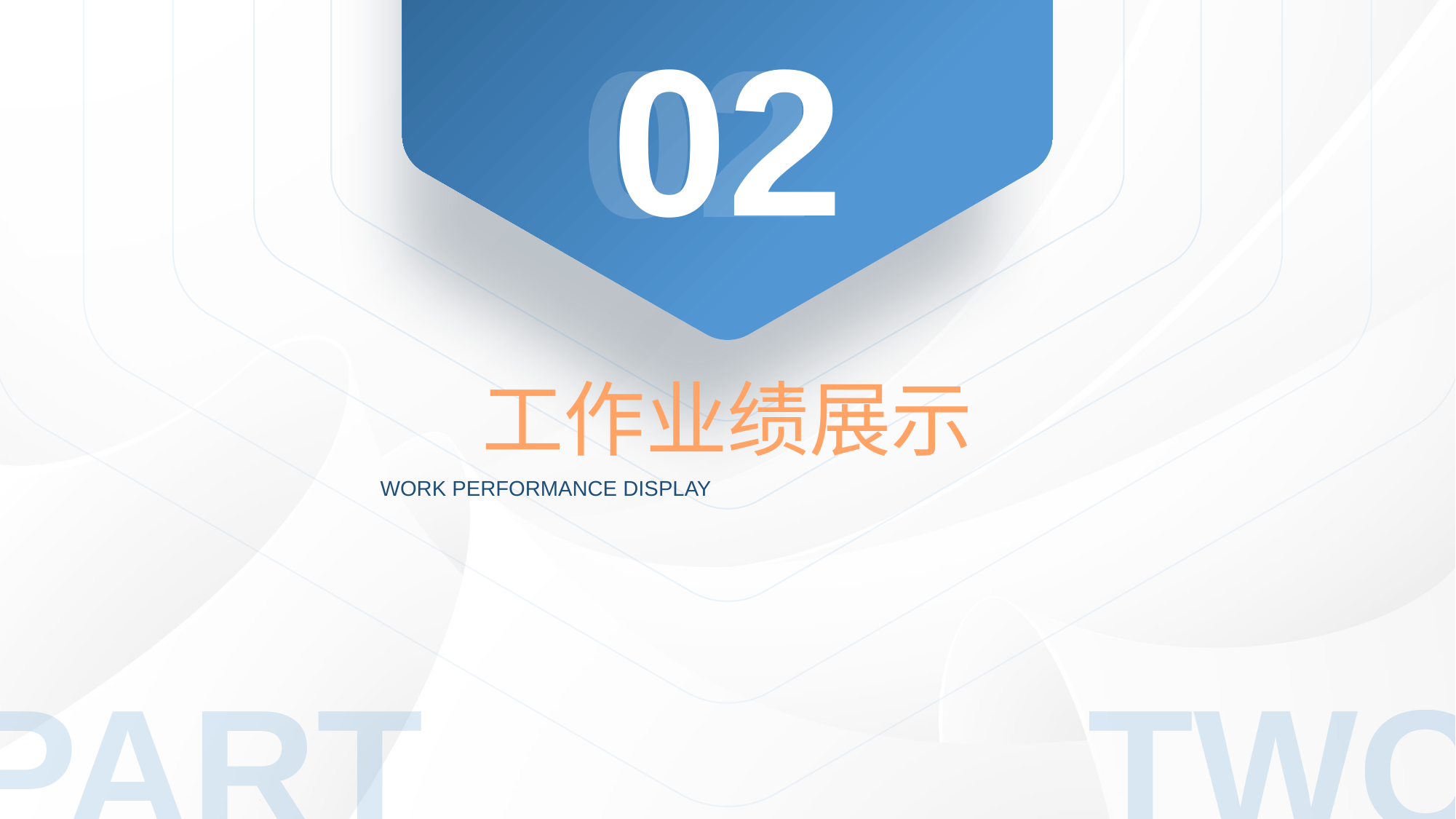

02
02
工作业绩展示
WORK PERFORMANCE DISPLAY
PART
TWO